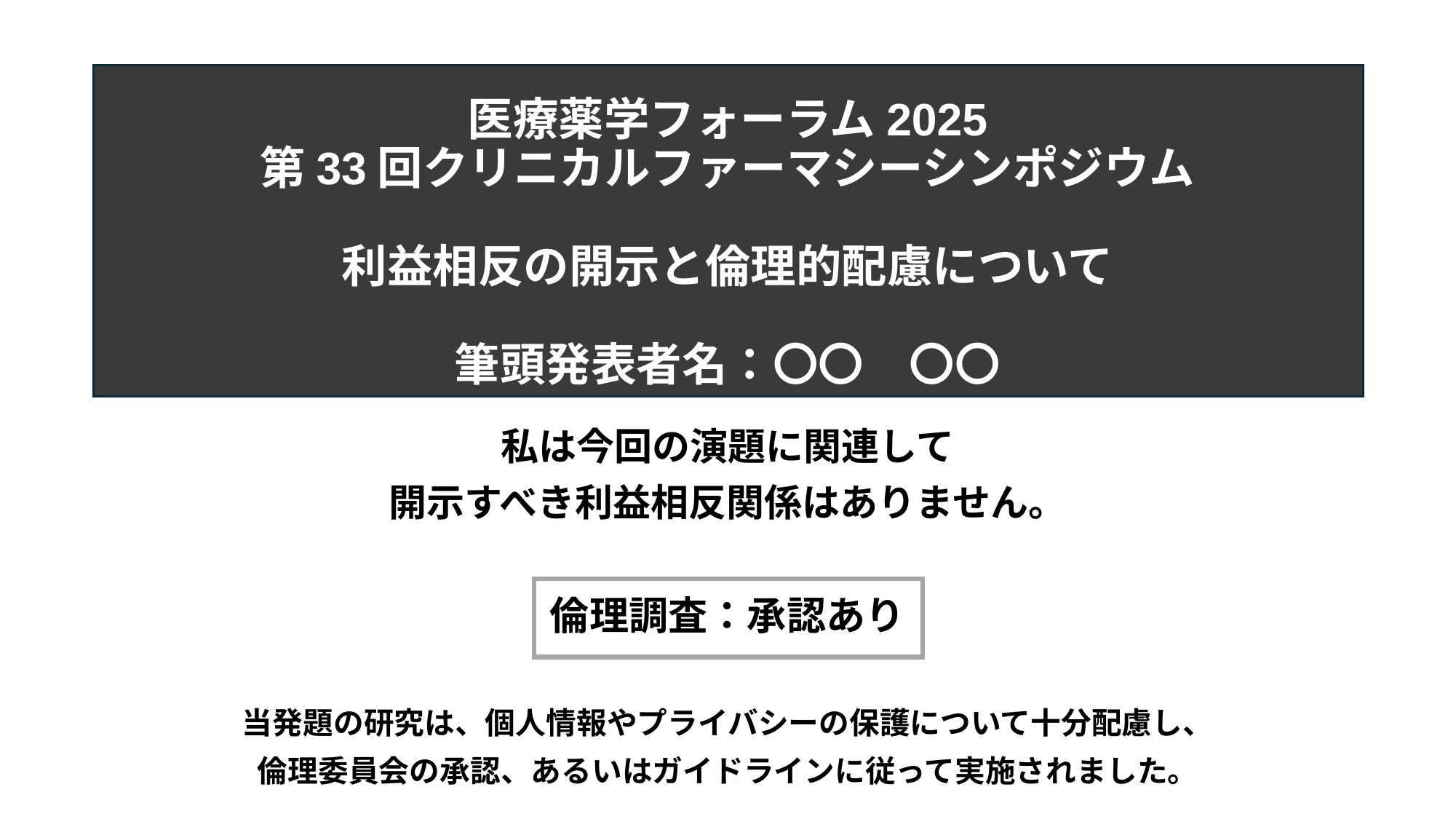

# 医療薬学フォーラム2025 第33回クリニカルファーマシーシンポジウム 利益相反の開示と倫理的配慮について 筆頭発表者名：〇〇　〇〇
私は今回の演題に関連して
開示すべき利益相反関係はありません。

倫理調査：承認あり

当発題の研究は、個人情報やプライバシーの保護について十分配慮し、
倫理委員会の承認、あるいはガイドラインに従って実施されました。